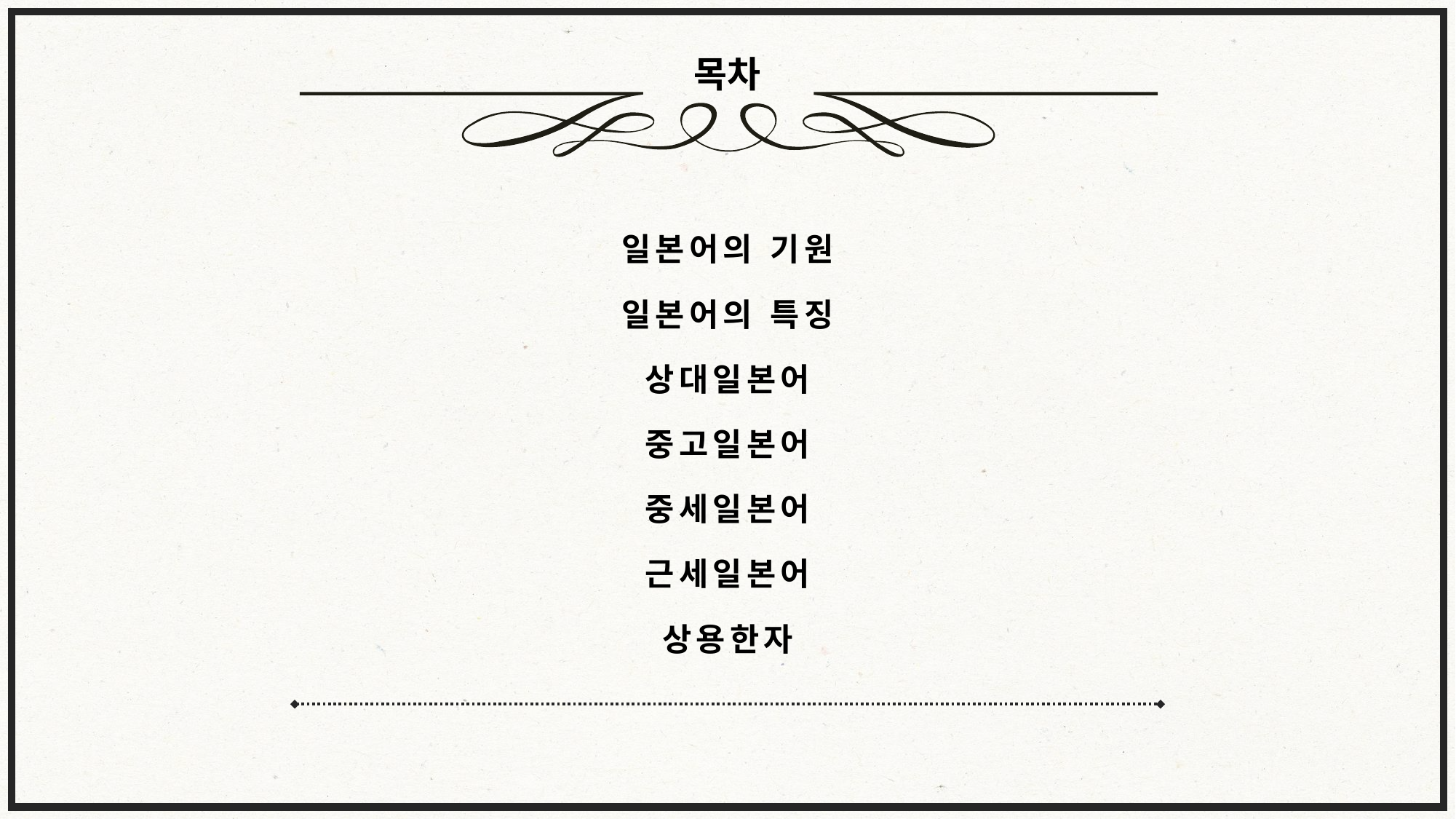

목차

일본어의 기원
일본어의 특징
상대일본어
중고일본어
중세일본어
근세일본어
상용한자